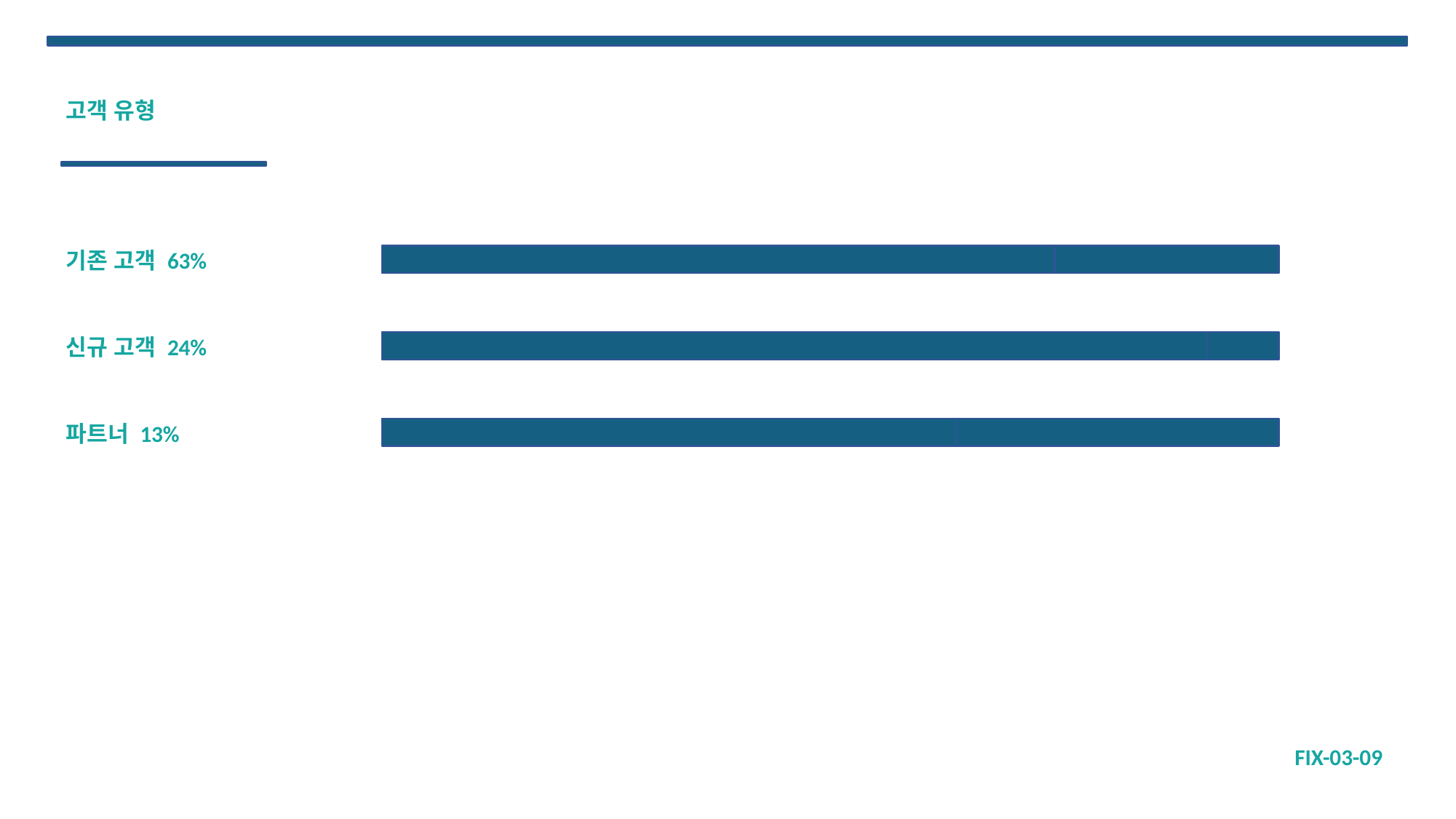

고객 유형

기존 고객 63%

신규 고객 24%

파트너 13%

FIX-03-09